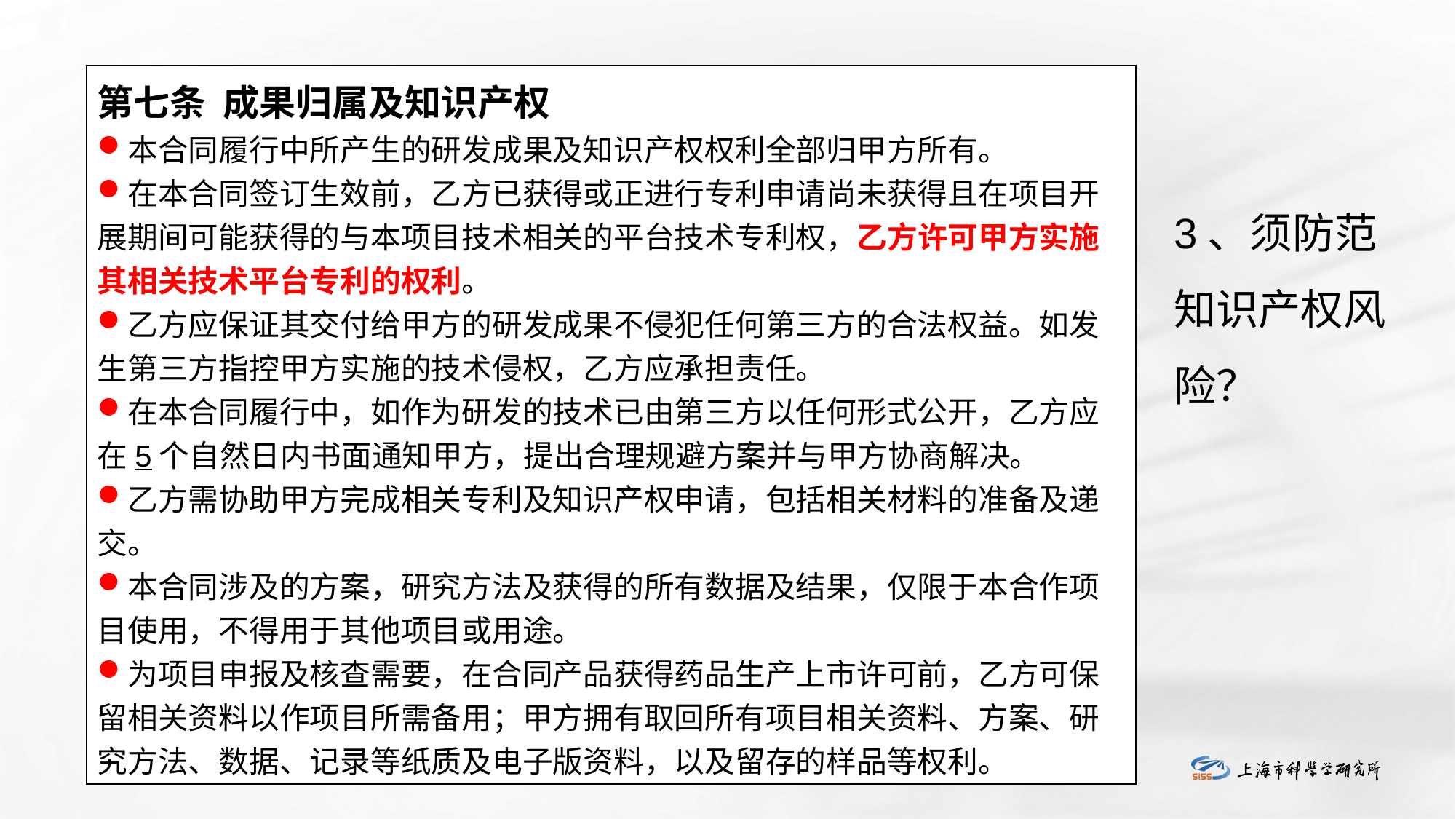

第七条  成果归属及知识产权
本合同履行中所产生的研发成果及知识产权权利全部归甲方所有。
在本合同签订生效前，乙方已获得或正进行专利申请尚未获得且在项目开展期间可能获得的与本项目技术相关的平台技术专利权，乙方许可甲方实施其相关技术平台专利的权利。
乙方应保证其交付给甲方的研发成果不侵犯任何第三方的合法权益。如发生第三方指控甲方实施的技术侵权，乙方应承担责任。
在本合同履行中，如作为研发的技术已由第三方以任何形式公开，乙方应在5个自然日内书面通知甲方，提出合理规避方案并与甲方协商解决。
乙方需协助甲方完成相关专利及知识产权申请，包括相关材料的准备及递交。
本合同涉及的方案，研究方法及获得的所有数据及结果，仅限于本合作项目使用，不得用于其他项目或用途。
为项目申报及核查需要，在合同产品获得药品生产上市许可前，乙方可保留相关资料以作项目所需备用；甲方拥有取回所有项目相关资料、方案、研究方法、数据、记录等纸质及电子版资料，以及留存的样品等权利。
3、须防范知识产权风险？